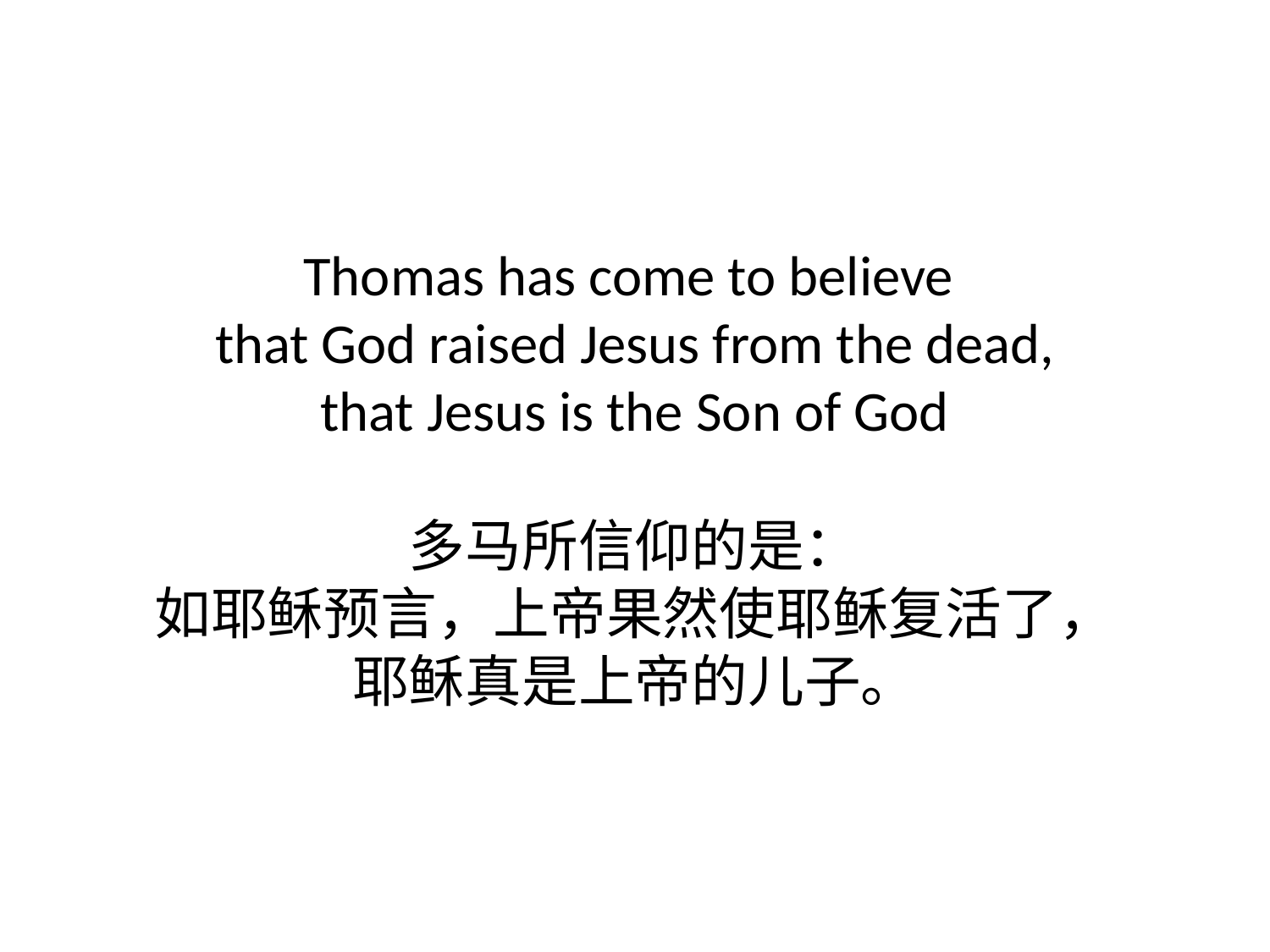

# Thomas has come to believe that God raised Jesus from the dead, that Jesus is the Son of God 多马所信仰的是： 如耶稣预言，上帝果然使耶稣复活了， 耶稣真是上帝的儿子。